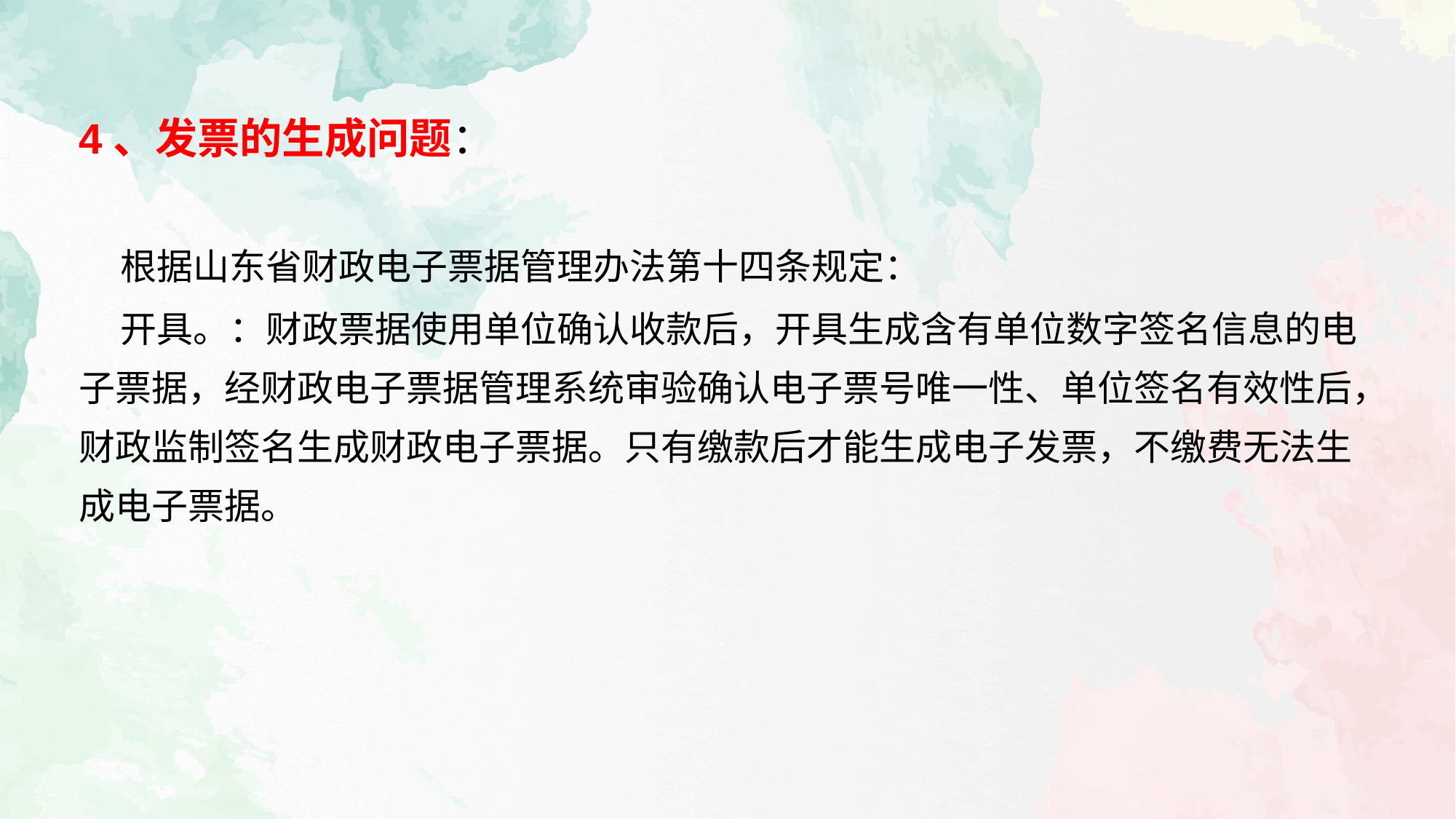

4、发票的生成问题：

    根据山东省财政电子票据管理办法第十四条规定：
    开具。：财政票据使用单位确认收款后，开具生成含有单位数字签名信息的电子票据，经财政电子票据管理系统审验确认电子票号唯一性、单位签名有效性后，财政监制签名生成财政电子票据。只有缴款后才能生成电子发票，不缴费无法生成电子票据。